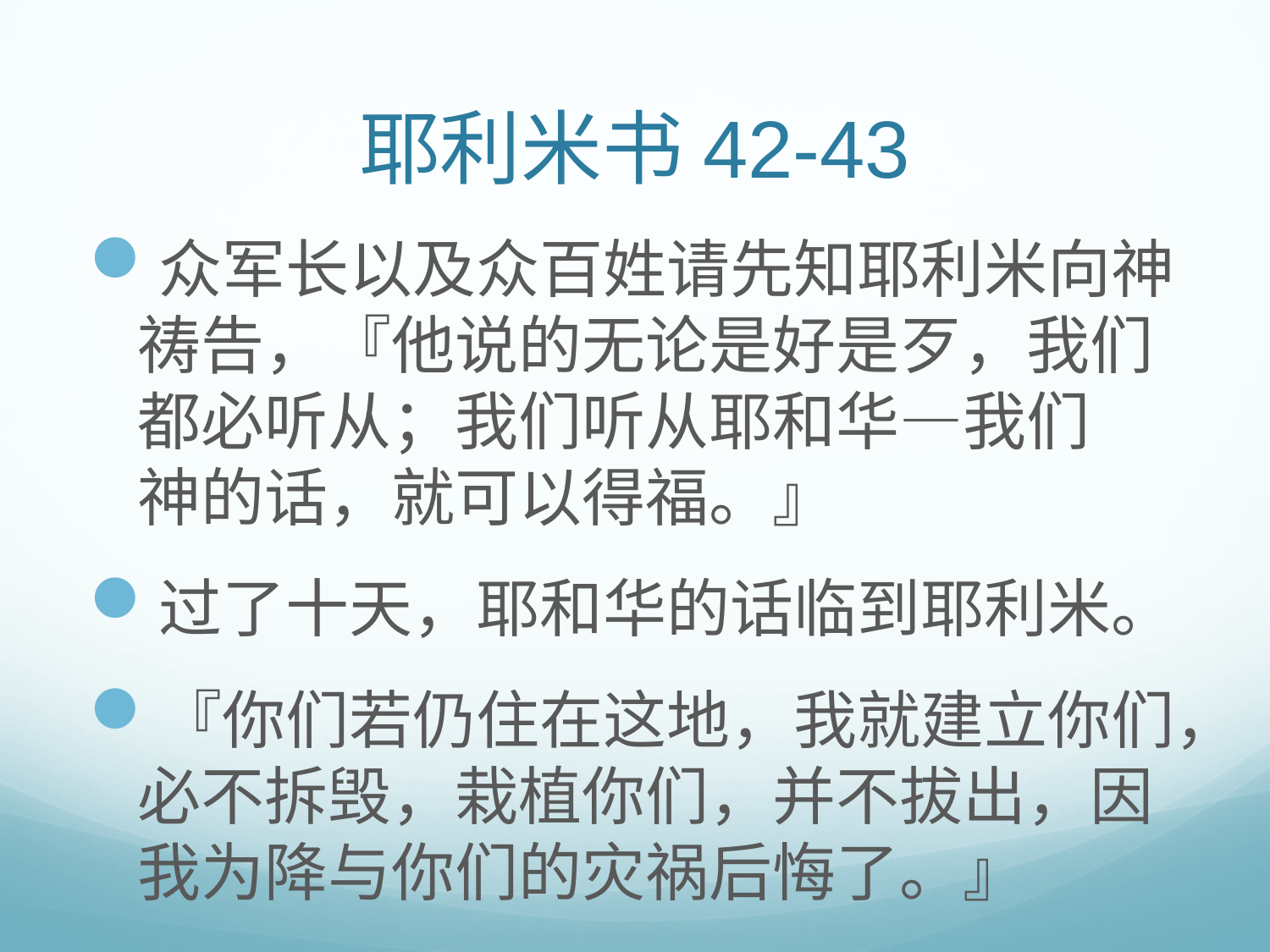

# 耶利米书42-43
众军长以及众百姓请先知耶利米向神祷告，『他说的无论是好是歹，我们都必听从；我们听从耶和华―我们　神的话，就可以得福。』
过了十天，耶和华的话临到耶利米。
『你们若仍住在这地，我就建立你们，必不拆毁，栽植你们，并不拔出，因我为降与你们的灾祸后悔了。』